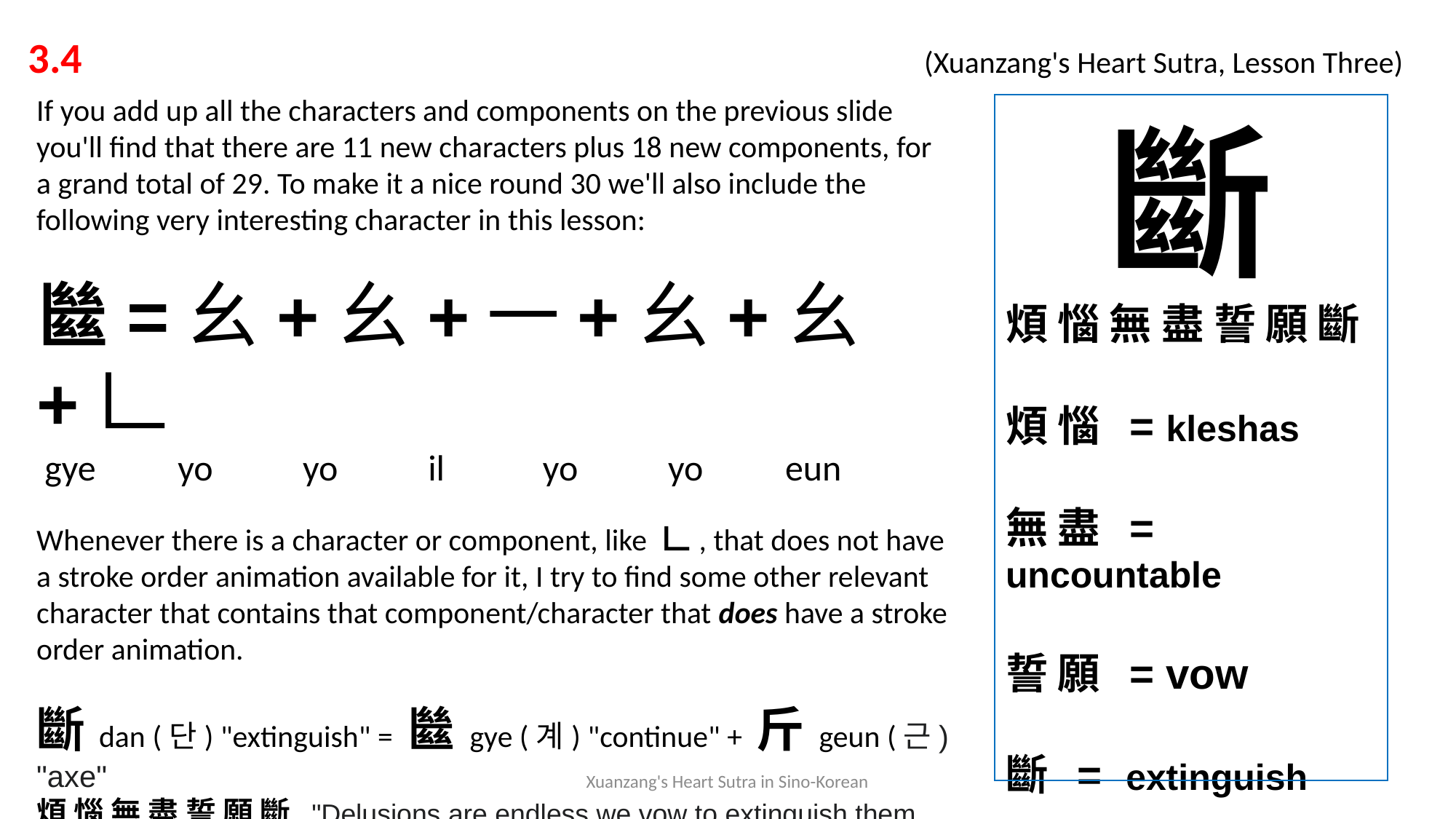

3.4  			  			                         (Xuanzang's Heart Sutra, Lesson Three)
If you add up all the characters and components on the previous slide you'll find that there are 11 new characters plus 18 new components, for a grand total of 29. To make it a nice round 30 we'll also include the following very interesting character in this lesson:

㡭=幺+幺+一+幺+幺+𠃊
 gye          yo           yo           il            yo           yo          eun

Whenever there is a character or component, like 𠃊, that does not have a stroke order animation available for it, I try to find some other relevant character that contains that component/character that does have a stroke order animation.

斷 dan (단) "extinguish" = 㡭 gye (계) "continue" + 斤 geun (근) "axe"
煩 惱 無 盡 誓 願 斷  "Delusions are endless we vow to extinguish them all."
[From the Four Great Vows]
斷
煩 惱 無 盡 誓 願 斷

煩 惱  = kleshas

無 盡  = uncountable

誓 願  = vow

斷  =  extinguish

Xuanzang's Heart Sutra in Sino-Korean